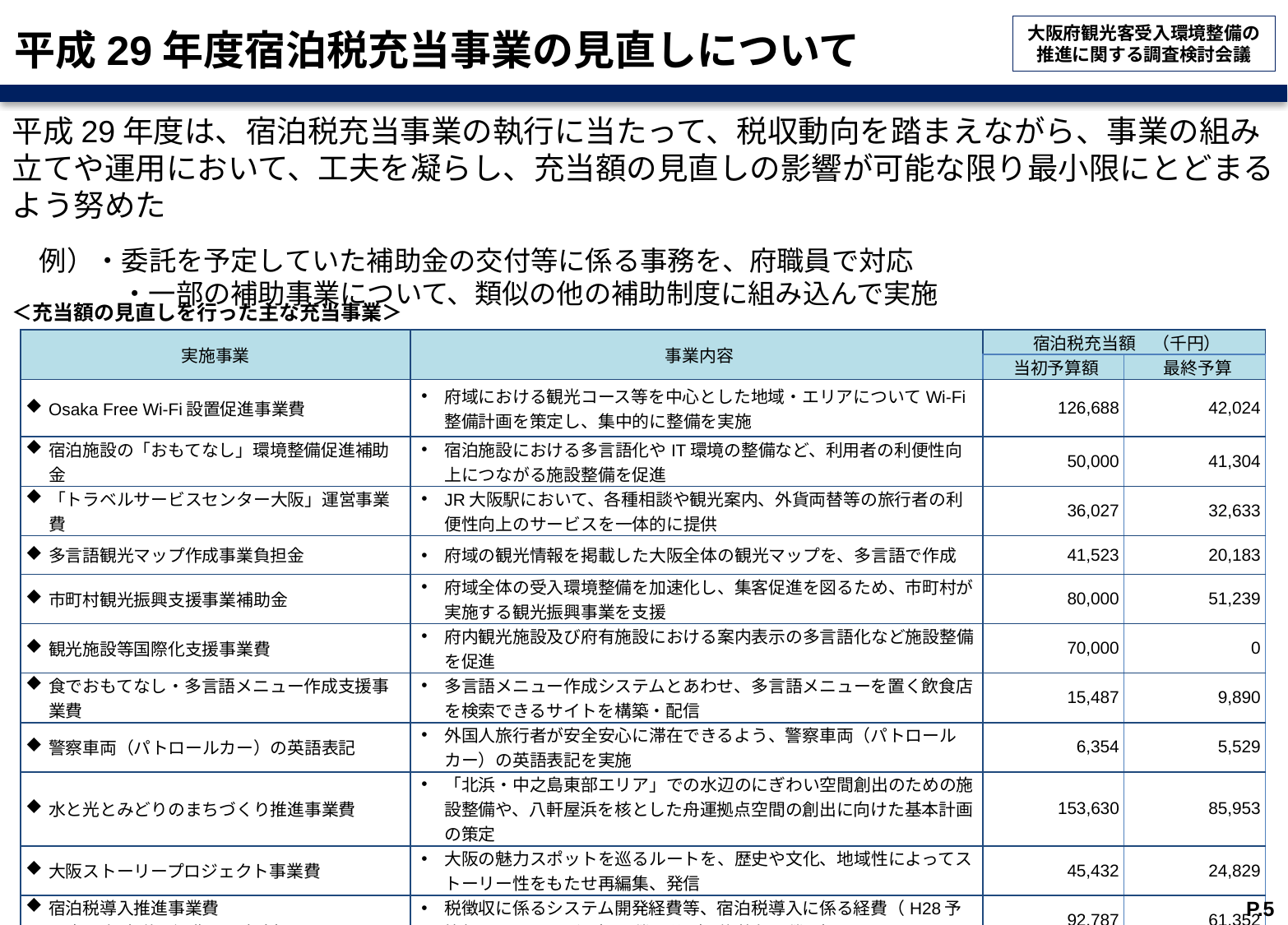

# 平成29年度宿泊税充当事業の見直しについて
平成29年度は、宿泊税充当事業の執行に当たって、税収動向を踏まえながら、事業の組み立てや運用において、工夫を凝らし、充当額の見直しの影響が可能な限り最小限にとどまるよう努めた

　例）・委託を予定していた補助金の交付等に係る事務を、府職員で対応
　　　　・一部の補助事業について、類似の他の補助制度に組み込んで実施
＜充当額の見直しを行った主な充当事業＞
| 実施事業 | 事業内容 | 宿泊税充当額　（千円） |  |
| --- | --- | --- | --- |
|  |  | 当初予算額 | 最終予算 |
| Osaka Free Wi-Fi設置促進事業費 | 府域における観光コース等を中心とした地域・エリアについてWi-Fi整備計画を策定し、集中的に整備を実施 | 126,688 | 42,024 |
| 宿泊施設の「おもてなし」環境整備促進補助金 | 宿泊施設における多言語化やIT環境の整備など、利用者の利便性向上につながる施設整備を促進 | 50,000 | 41,304 |
| 「トラベルサービスセンター大阪」運営事業費 | JR大阪駅において、各種相談や観光案内、外貨両替等の旅行者の利便性向上のサービスを一体的に提供 | 36,027 | 32,633 |
| 多言語観光マップ作成事業負担金 | 府域の観光情報を掲載した大阪全体の観光マップを、多言語で作成 | 41,523 | 20,183 |
| 市町村観光振興支援事業補助金 | 府域全体の受入環境整備を加速化し、集客促進を図るため、市町村が実施する観光振興事業を支援 | 80,000 | 51,239 |
| 観光施設等国際化支援事業費 | 府内観光施設及び府有施設における案内表示の多言語化など施設整備を促進 | 70,000 | 0 |
| 食でおもてなし・多言語メニュー作成支援事業費 | 多言語メニュー作成システムとあわせ、多言語メニューを置く飲食店を検索できるサイトを構築・配信 | 15,487 | 9,890 |
| 警察車両（パトロールカー）の英語表記 | 外国人旅行者が安全安心に滞在できるよう、警察車両（パトロールカー）の英語表記を実施 | 6,354 | 5,529 |
| 水と光とみどりのまちづくり推進事業費 | 「北浜・中之島東部エリア」での水辺のにぎわい空間創出のための施設整備や、八軒屋浜を核とした舟運拠点空間の創出に向けた基本計画の策定 | 153,630 | 85,953 |
| 大阪ストーリープロジェクト事業費 | 大阪の魅力スポットを巡るルートを、歴史や文化、地域性によってストーリー性をもたせ再編集、発信 | 45,432 | 24,829 |
| 宿泊税導入推進事業費 　　（28年度導入経費への充当） | 税徴収に係るシステム開発経費等、宿泊税導入に係る経費（H28予算額：271,369千円）の償還分（＊複数年で償還） | 92,787 | 61,352 |
P.5